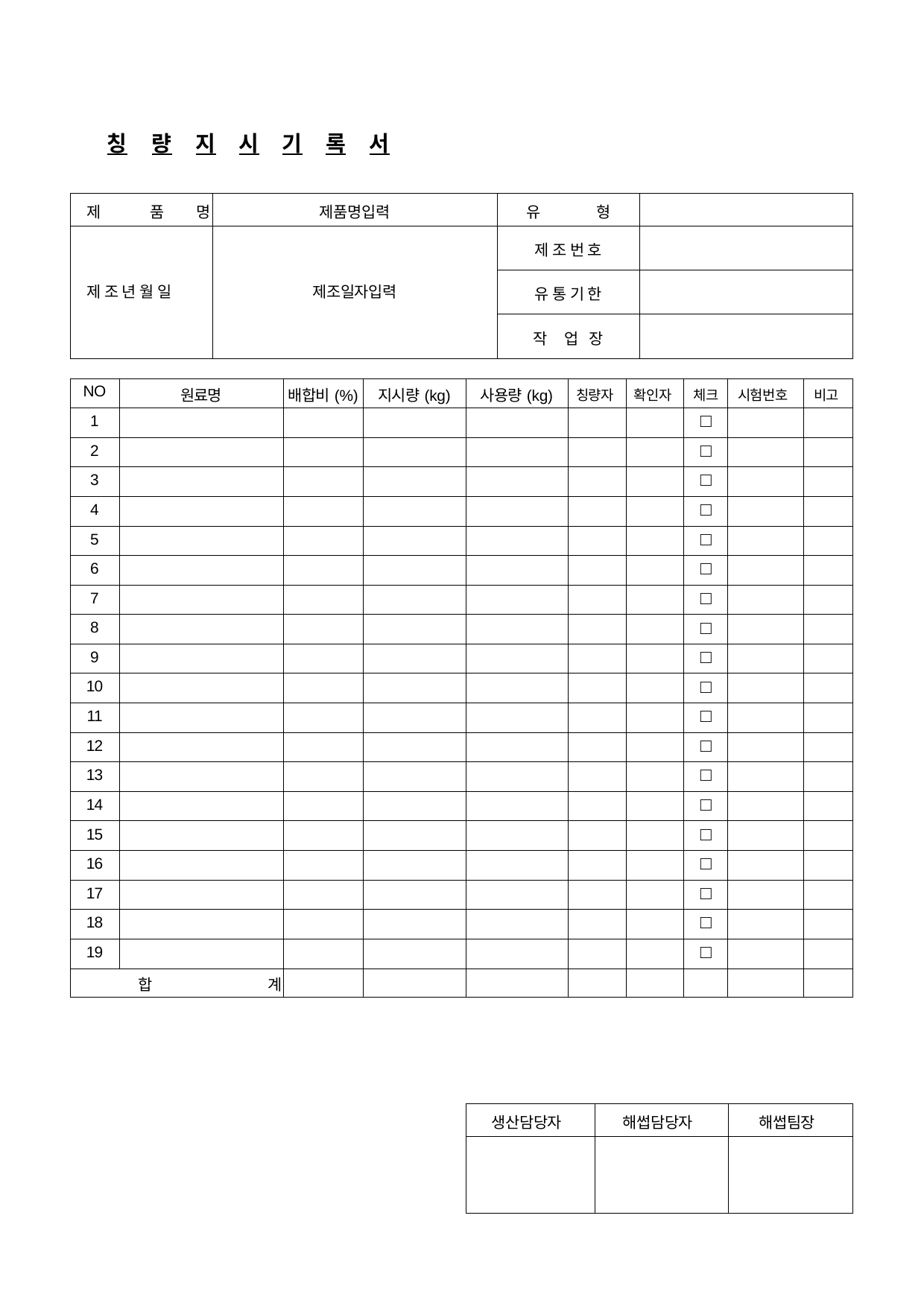

칭	량	지	시	기	록	서
| 제 품 명 | 제품명입력 | 유 형 |  |
| --- | --- | --- | --- |
| 제 조 년 월 일 | 제조일자입력 | 제 조 번 호 |  |
|  |  | 유 통 기 한 |  |
|  |  | 작 업 장 |  |
| NO | 원료명 | 배합비(%) | 지시량(kg) | 사용량(kg) | 칭량자 | 확인자 | 체크 | 시험번호 | 비고 |
| --- | --- | --- | --- | --- | --- | --- | --- | --- | --- |
| 1 |  |  |  |  |  |  | □ |  |  |
| 2 |  |  |  |  |  |  | □ |  |  |
| 3 |  |  |  |  |  |  | □ |  |  |
| 4 |  |  |  |  |  |  | □ |  |  |
| 5 |  |  |  |  |  |  | □ |  |  |
| 6 |  |  |  |  |  |  | □ |  |  |
| 7 |  |  |  |  |  |  | □ |  |  |
| 8 |  |  |  |  |  |  | □ |  |  |
| 9 |  |  |  |  |  |  | □ |  |  |
| 10 |  |  |  |  |  |  | □ |  |  |
| 11 |  |  |  |  |  |  | □ |  |  |
| 12 |  |  |  |  |  |  | □ |  |  |
| 13 |  |  |  |  |  |  | □ |  |  |
| 14 |  |  |  |  |  |  | □ |  |  |
| 15 |  |  |  |  |  |  | □ |  |  |
| 16 |  |  |  |  |  |  | □ |  |  |
| 17 |  |  |  |  |  |  | □ |  |  |
| 18 |  |  |  |  |  |  | □ |  |  |
| 19 |  |  |  |  |  |  | □ |  |  |
| 합 계 |  |  |  |  |  |  |  |  |  |
| 생산담당자 | 해썹담당자 | 해썹팀장 |
| --- | --- | --- |
|  |  |  |